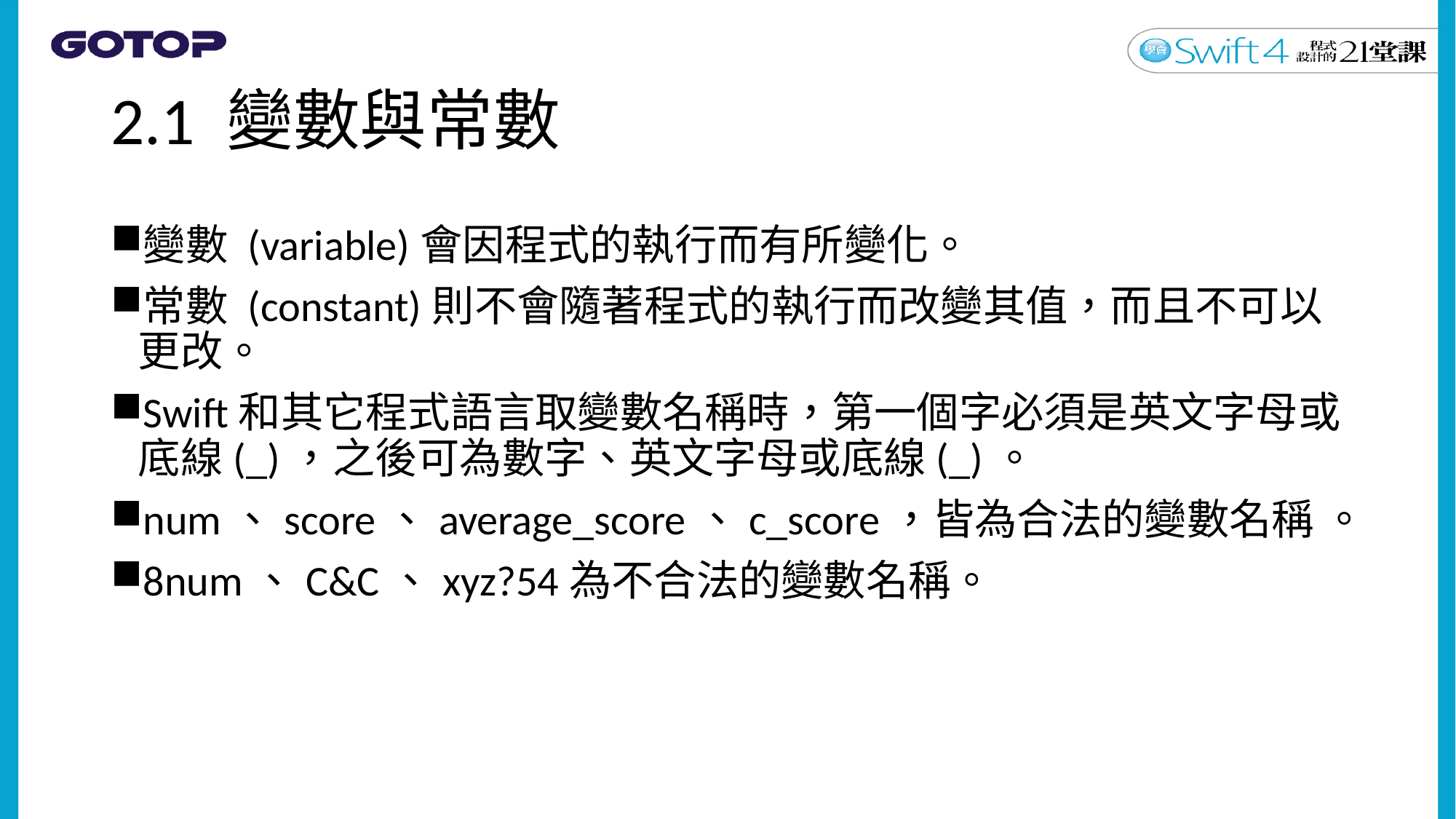

# 2.1 變數與常數
變數 (variable)會因程式的執行而有所變化。
常數 (constant)則不會隨著程式的執行而改變其值，而且不可以更改。
Swift和其它程式語言取變數名稱時，第一個字必須是英文字母或底線(_)，之後可為數字、英文字母或底線(_)。
num、score、average_score、c_score，皆為合法的變數名稱 。
8num、C&C、xyz?54為不合法的變數名稱。